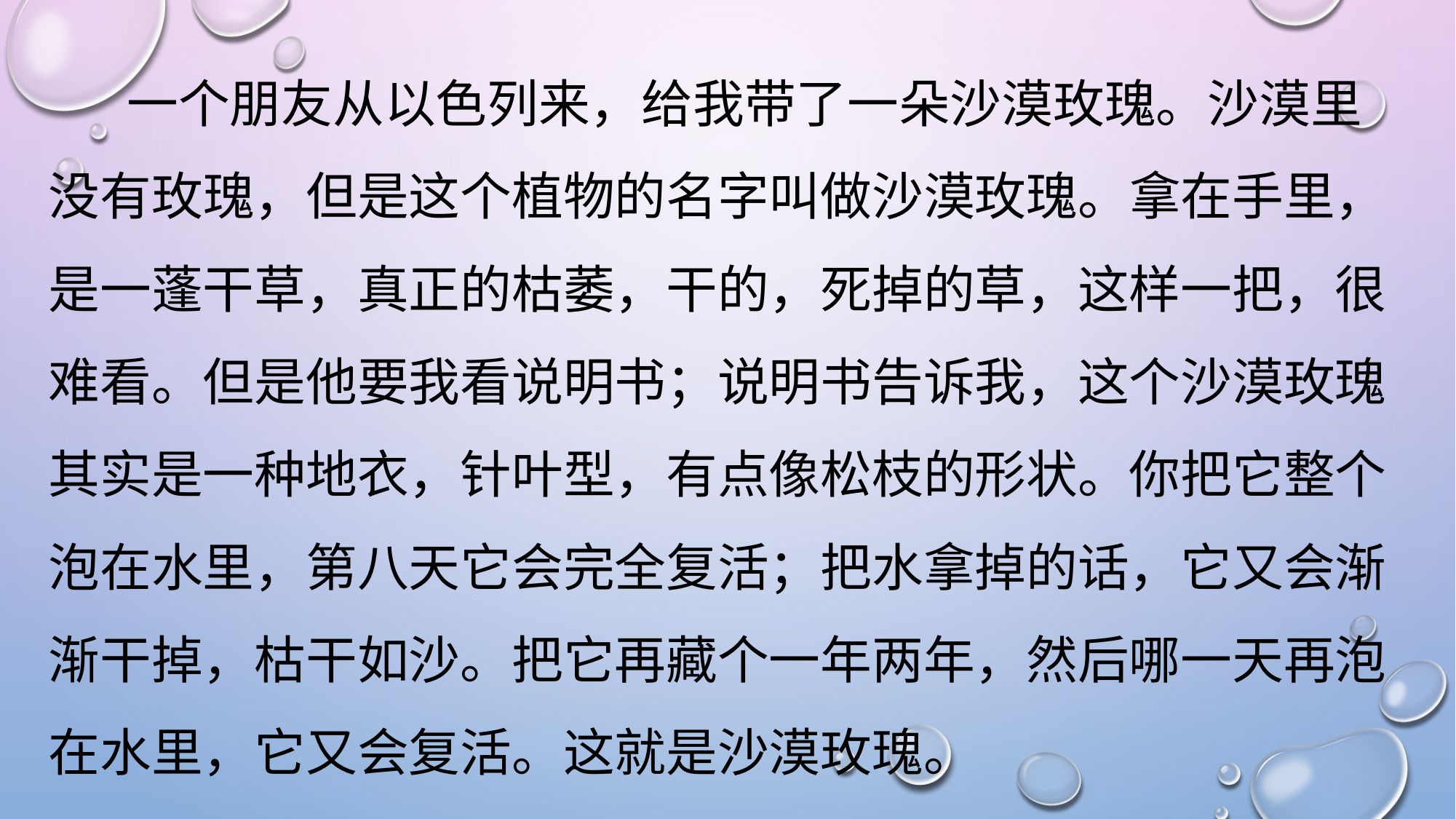

一个朋友从以色列来，给我带了一朵沙漠玫瑰。沙漠里没有玫瑰，但是这个植物的名字叫做沙漠玫瑰。拿在手里，是一蓬干草，真正的枯萎，干的，死掉的草，这样一把，很难看。但是他要我看说明书；说明书告诉我，这个沙漠玫瑰其实是一种地衣，针叶型，有点像松枝的形状。你把它整个泡在水里，第八天它会完全复活；把水拿掉的话，它又会渐渐干掉，枯干如沙。把它再藏个一年两年，然后哪一天再泡在水里，它又会复活。这就是沙漠玫瑰。